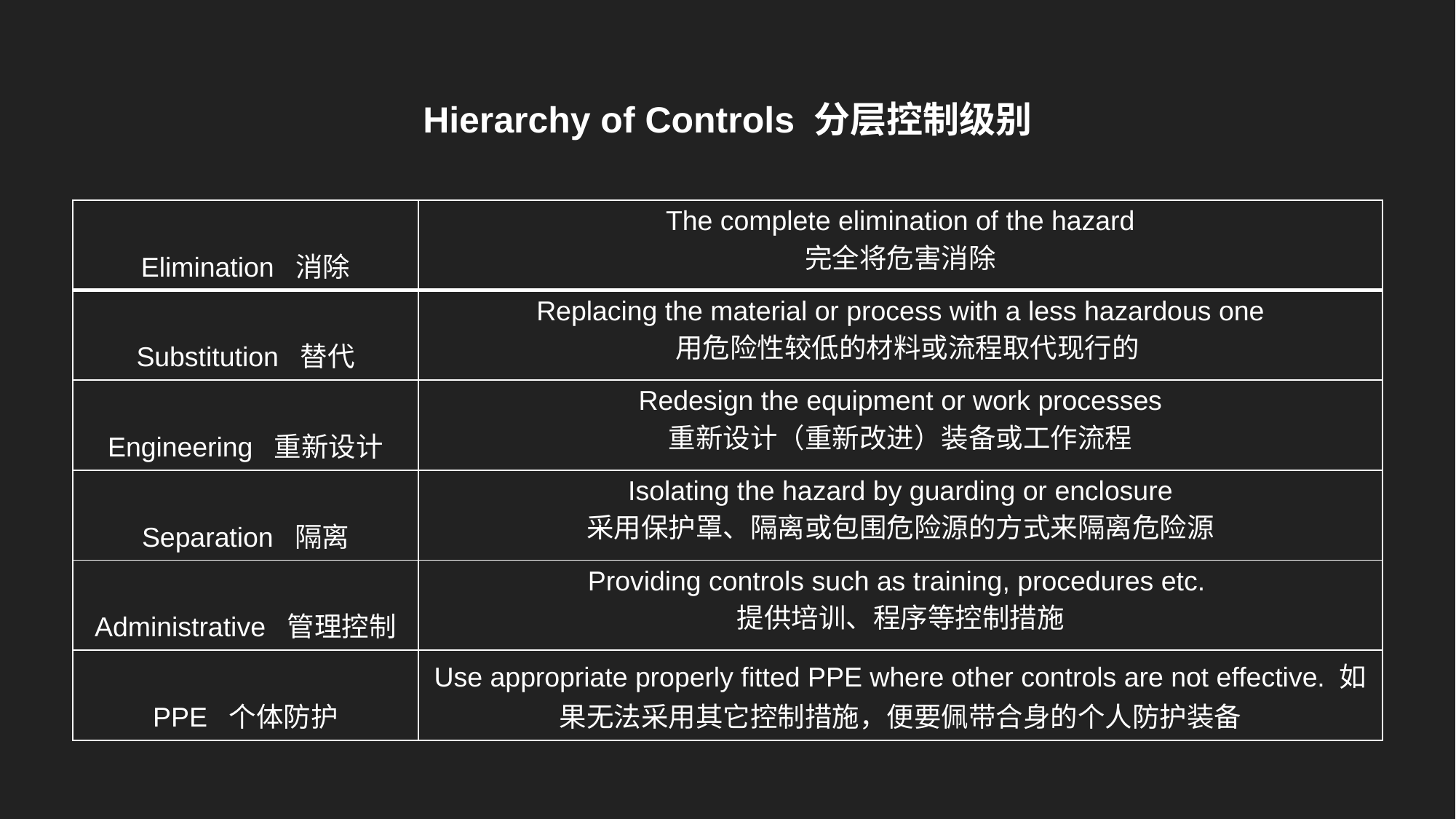

# Hierarchy of Controls 分层控制级别
| Elimination 消除 | The complete elimination of the hazard 完全将危害消除 |
| --- | --- |
| Substitution 替代 | Replacing the material or process with a less hazardous one 用危险性较低的材料或流程取代现行的 |
| Engineering 重新设计 | Redesign the equipment or work processes 重新设计（重新改进）装备或工作流程 |
| Separation 隔离 | Isolating the hazard by guarding or enclosure 采用保护罩、隔离或包围危险源的方式来隔离危险源 |
| Administrative 管理控制 | Providing controls such as training, procedures etc. 提供培训、程序等控制措施 |
| PPE 个体防护 | Use appropriate properly fitted PPE where other controls are not effective. 如果无法采用其它控制措施，便要佩带合身的个人防护装备 |